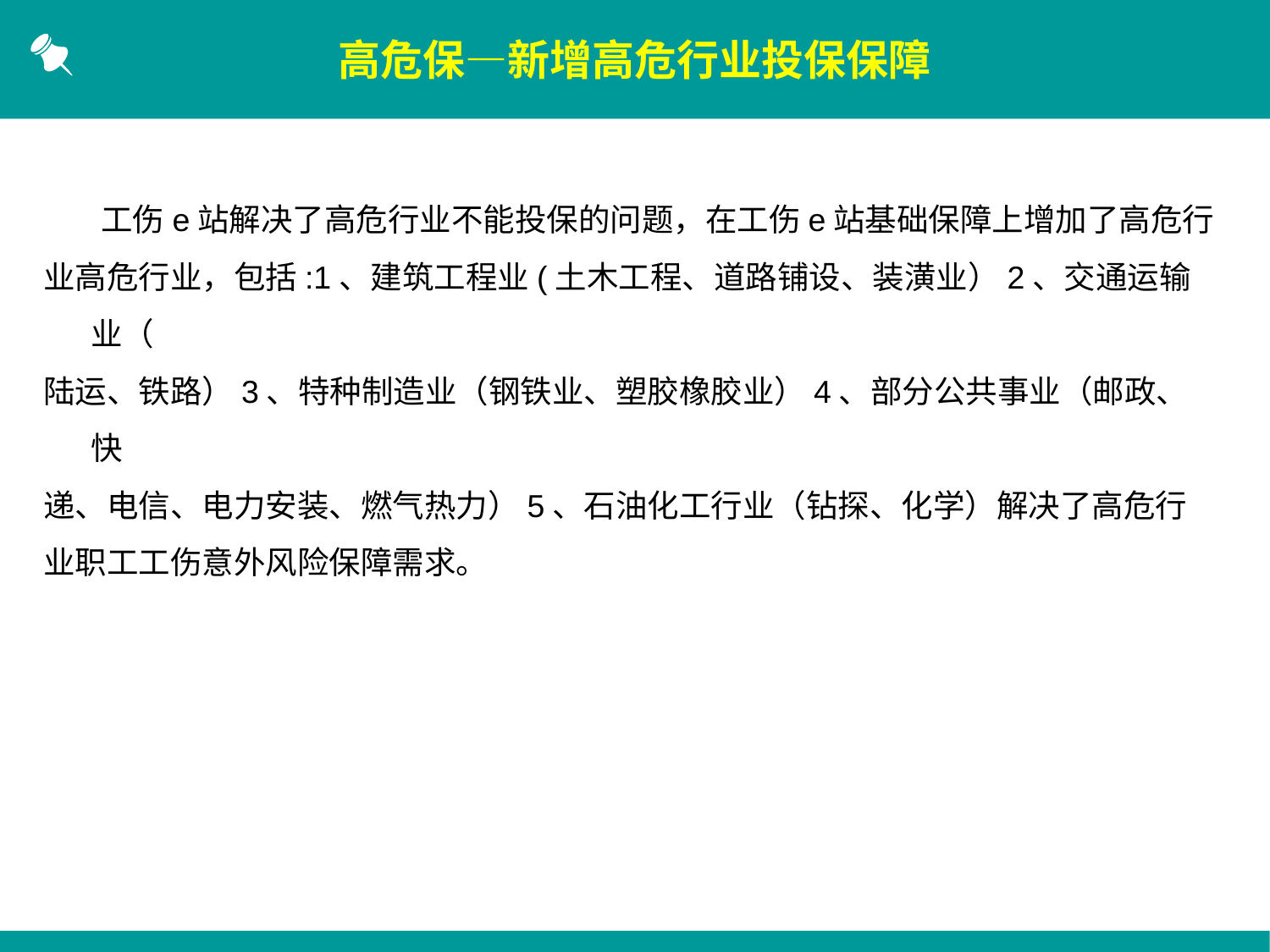

高危保—新增高危行业投保保障

       工伤e站解决了高危行业不能投保的问题，在工伤e站基础保障上增加了高危行
业高危行业，包括:1、建筑工程业(土木工程、道路铺设、装潢业）2、交通运输业（
陆运、铁路）3、特种制造业（钢铁业、塑胶橡胶业）4、部分公共事业（邮政、快
递、电信、电力安装、燃气热力）5、石油化工行业（钻探、化学）解决了高危行
业职工工伤意外风险保障需求。